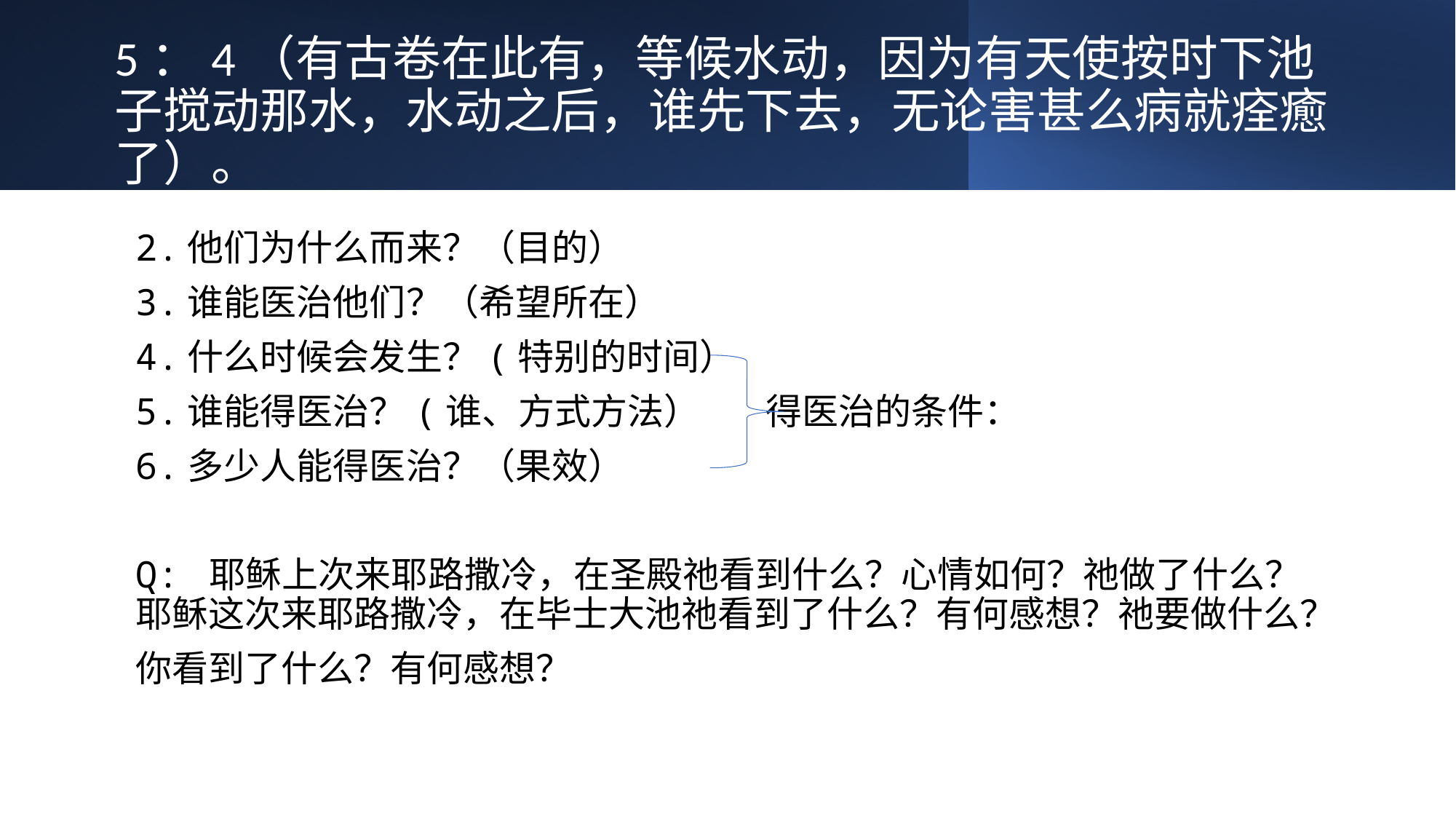

# 5：4（有古卷在此有，等候水动，因为有天使按时下池子搅动那水，水动之后，谁先下去，无论害甚么病就痊癒了）。
2.他们为什么而来？（目的）
3.谁能医治他们？（希望所在）
4.什么时候会发生？(特别的时间）
5.谁能得医治？(谁、方式方法）        得医治的条件：
6.多少人能得医治？（果效）

Q: 耶稣上次来耶路撒冷，在圣殿祂看到什么？心情如何？祂做了什么？耶稣这次来耶路撒冷，在毕士大池祂看到了什么？有何感想？祂要做什么？
你看到了什么？有何感想？